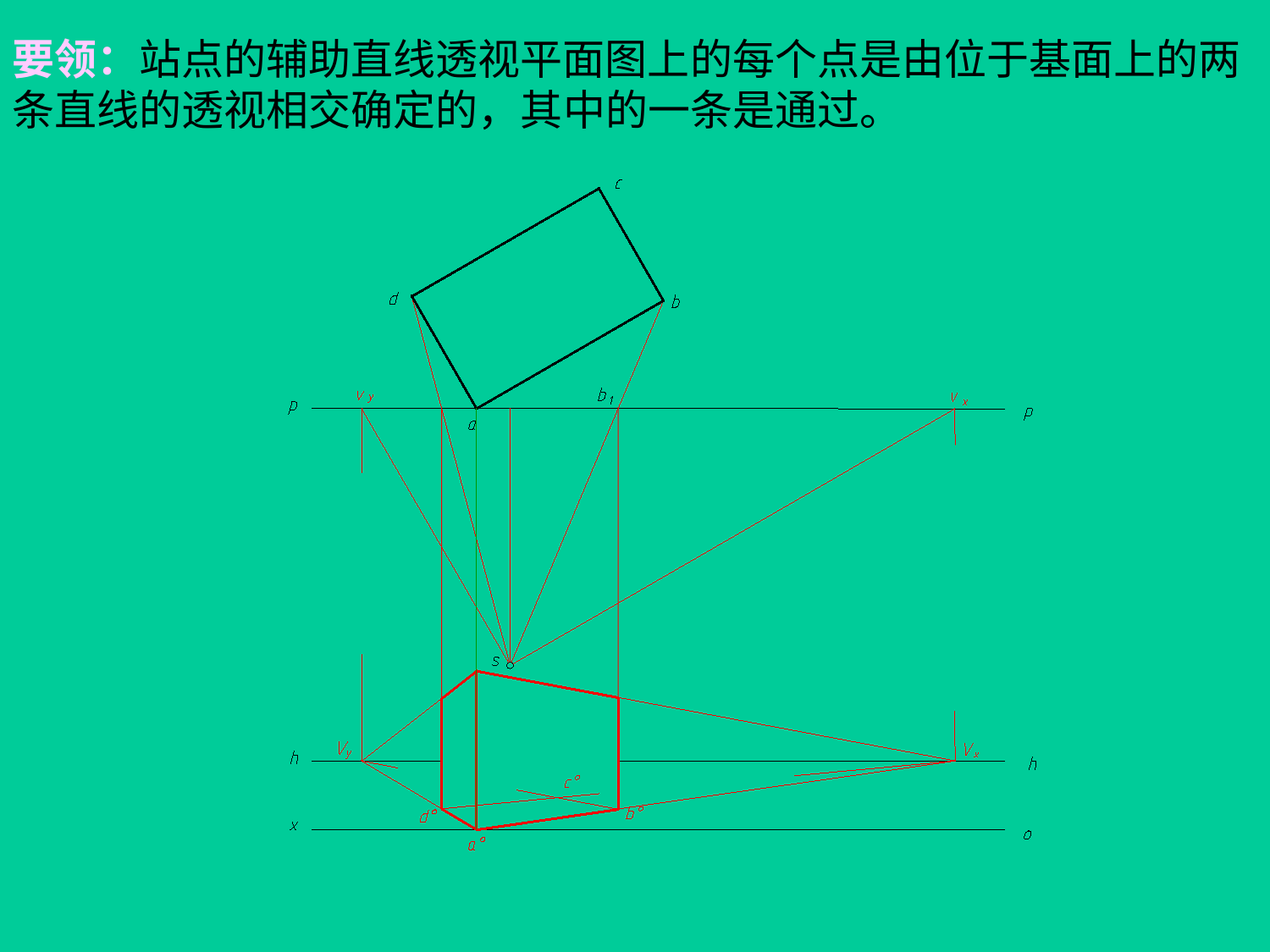

要领：站点的辅助直线透视平面图上的每个点是由位于基面上的两条直线的透视相交确定的，其中的一条是通过。